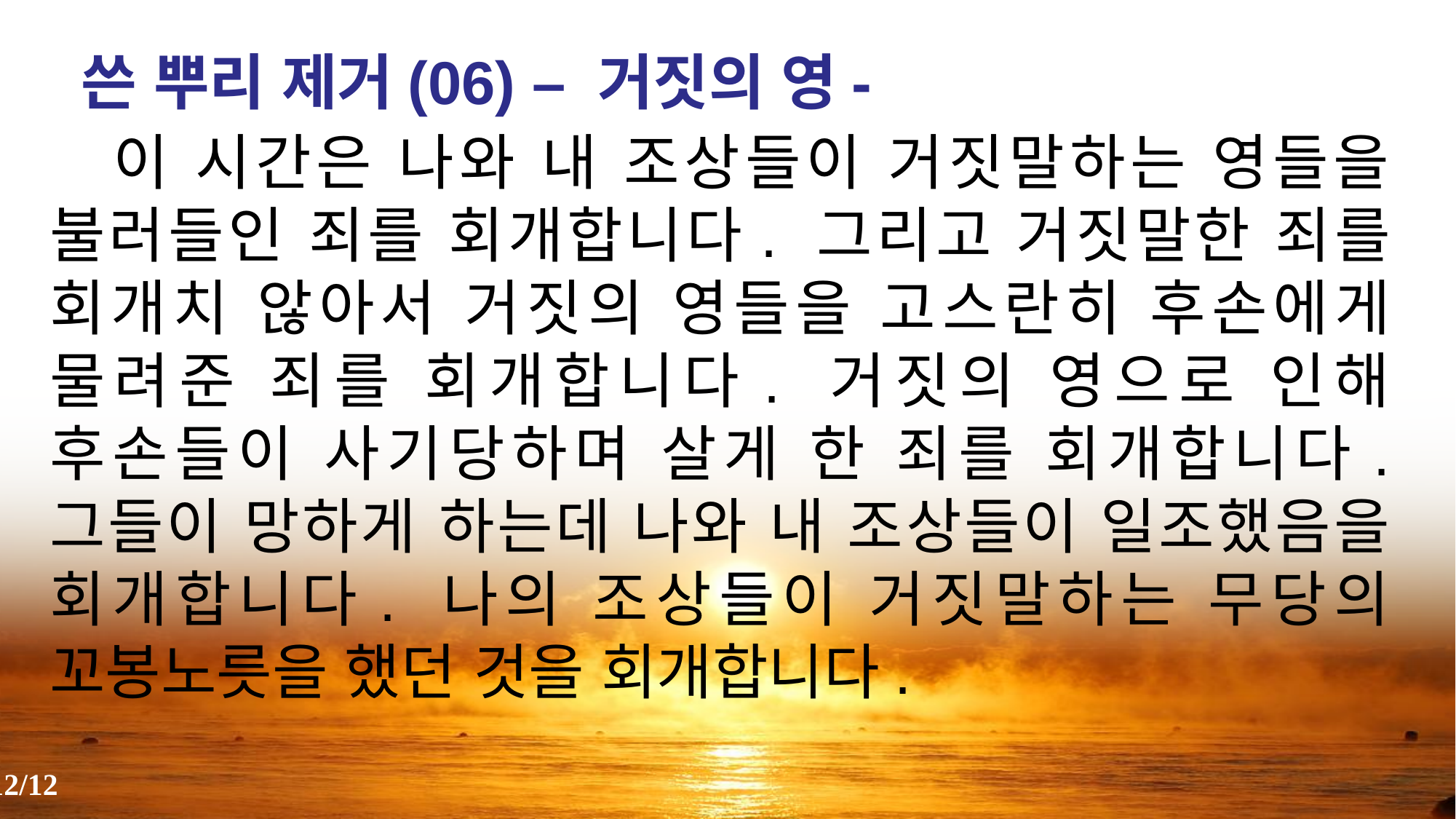

쓴 뿌리 제거(06) – 거짓의 영-
  이 시간은 나와 내 조상들이 거짓말하는 영들을 불러들인 죄를 회개합니다. 그리고 거짓말한 죄를 회개치 않아서 거짓의 영들을 고스란히 후손에게 물려준 죄를 회개합니다. 거짓의 영으로 인해 후손들이 사기당하며 살게 한 죄를 회개합니다. 그들이 망하게 하는데 나와 내 조상들이 일조했음을 회개합니다. 나의 조상들이 거짓말하는 무당의 꼬봉노릇을 했던 것을 회개합니다.